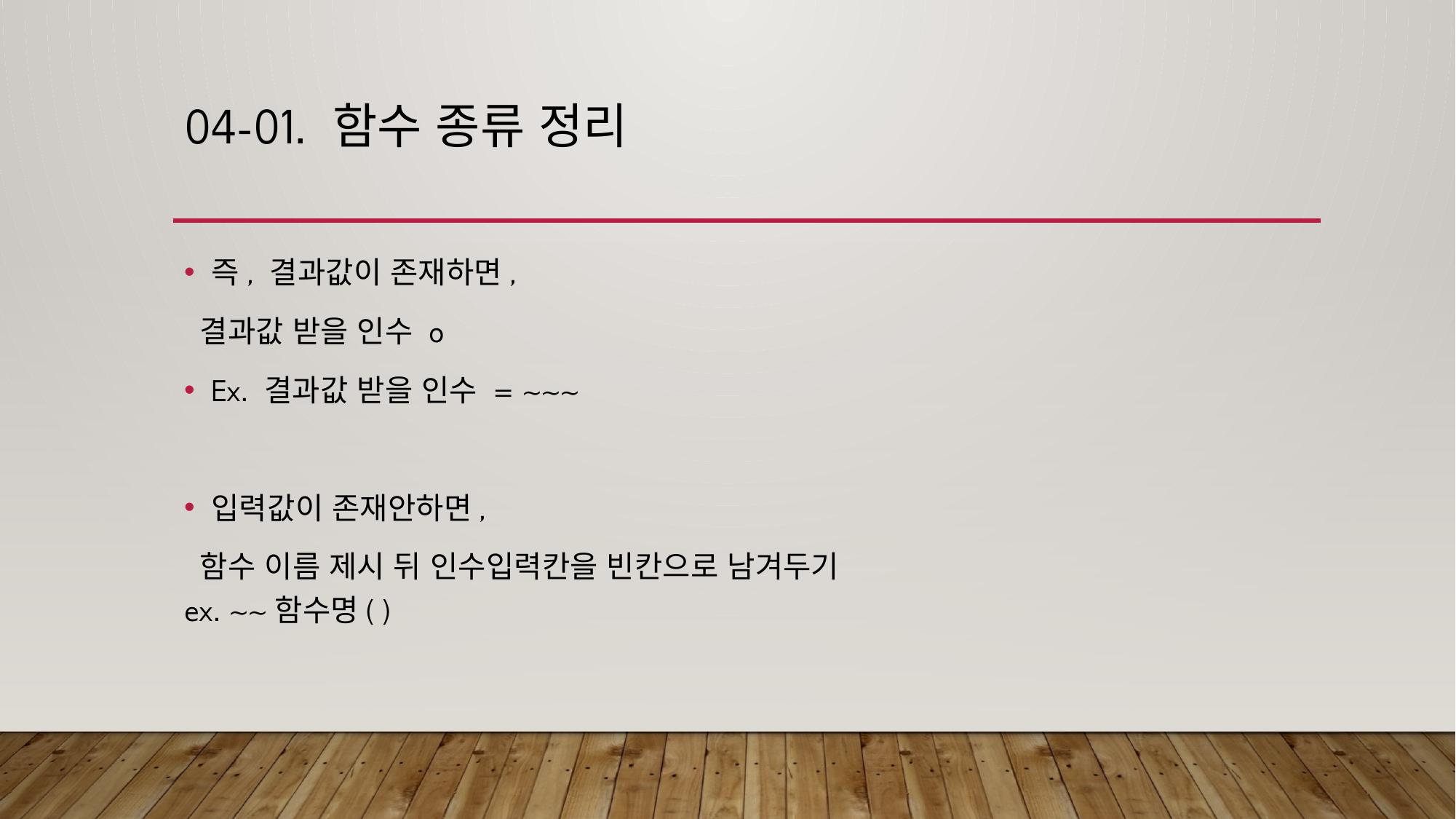

# 04-01. 함수 종류 정리
즉, 결과값이 존재하면,
 결과값 받을 인수 o
Ex. 결과값 받을 인수 = ~~~

입력값이 존재안하면,
 함수 이름 제시 뒤 인수입력칸을 빈칸으로 남겨두기
ex. ~~함수명( )